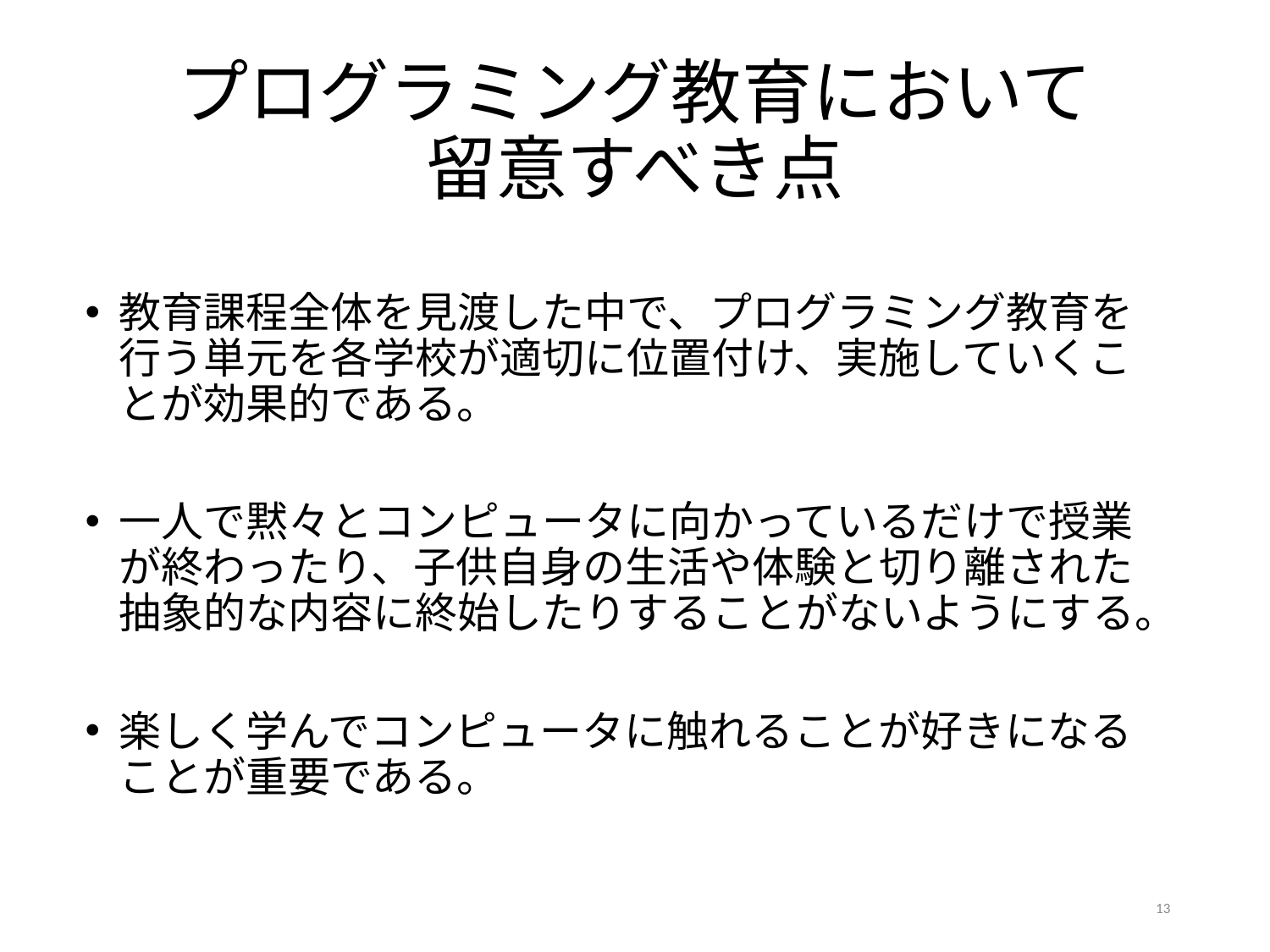

# プログラミング教育において 留意すべき点
教育課程全体を見渡した中で、プログラミング教育を行う単元を各学校が適切に位置付け、実施していくことが効果的である。

一人で黙々とコンピュータに向かっているだけで授業が終わったり、子供自身の生活や体験と切り離された抽象的な内容に終始したりすることがないようにする。

楽しく学んでコンピュータに触れることが好きになることが重要である。
13